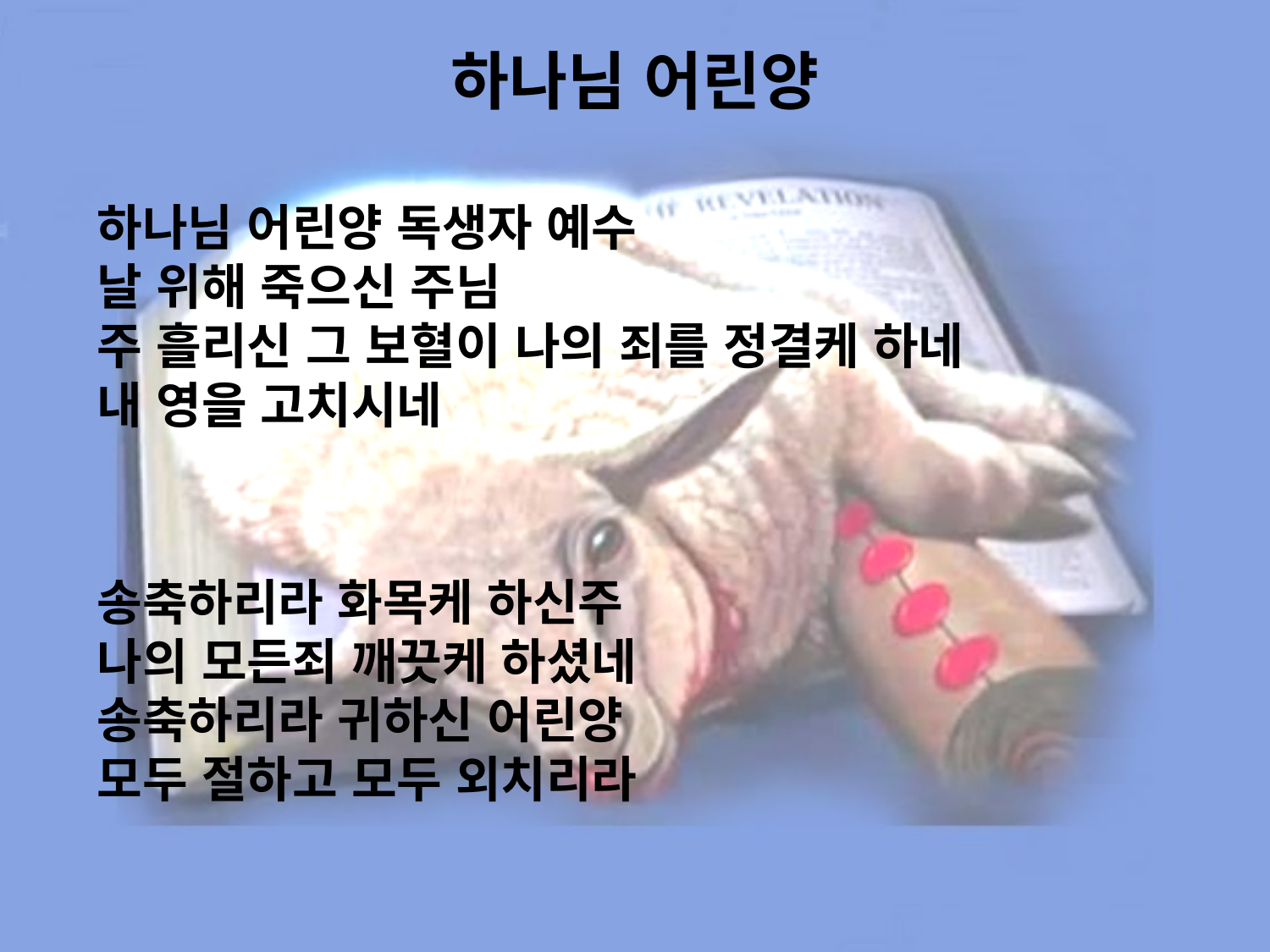

# 하나님 어린양
하나님 어린양 독생자 예수
날 위해 죽으신 주님
주 흘리신 그 보혈이 나의 죄를 정결케 하네
내 영을 고치시네

송축하리라 화목케 하신주
나의 모든죄 깨끗케 하셨네
송축하리라 귀하신 어린양
모두 절하고 모두 외치리라